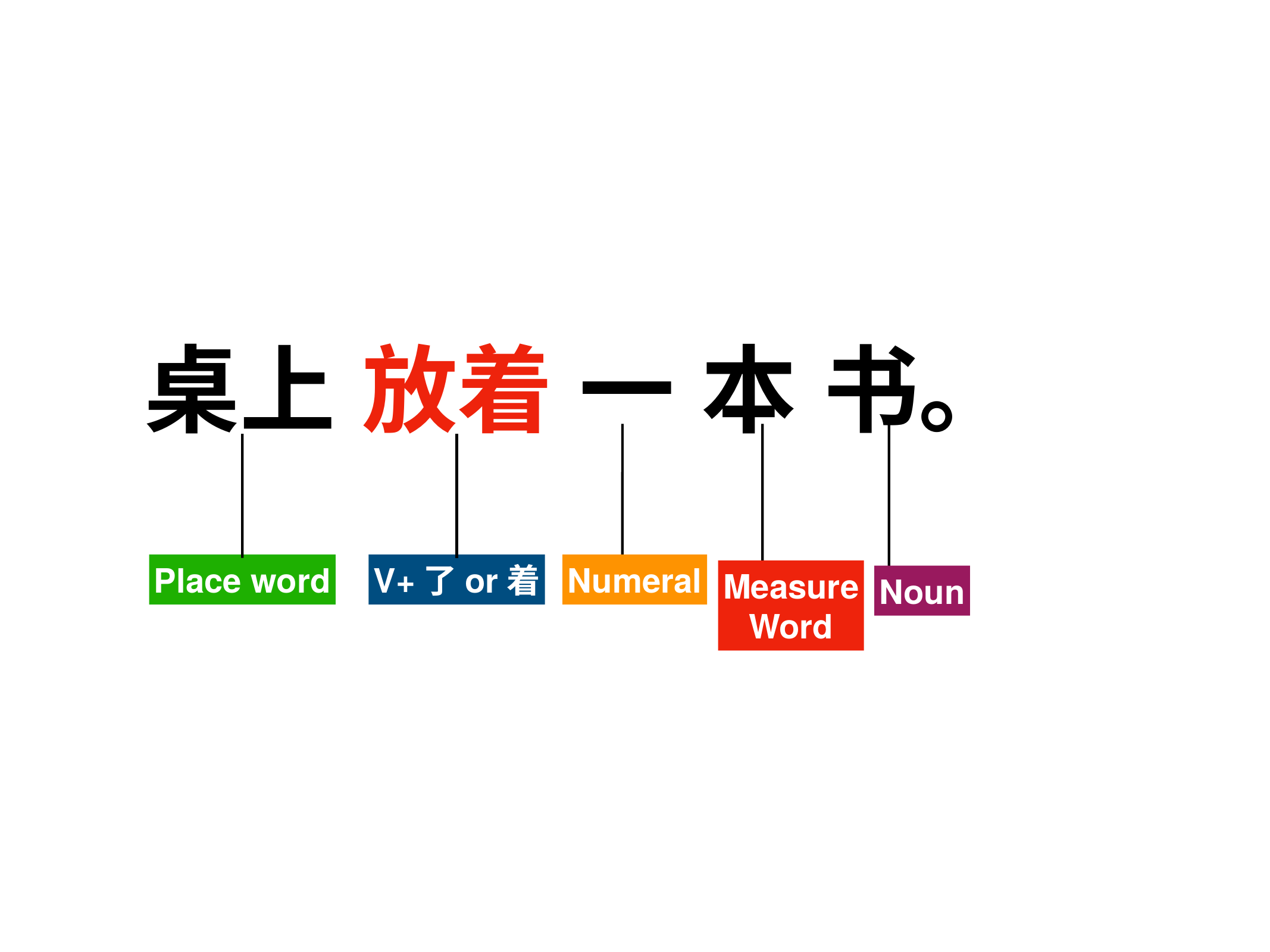

桌上 放着 一 本 书。

V+了or着
Place word
Numeral
Measure
Word
Noun